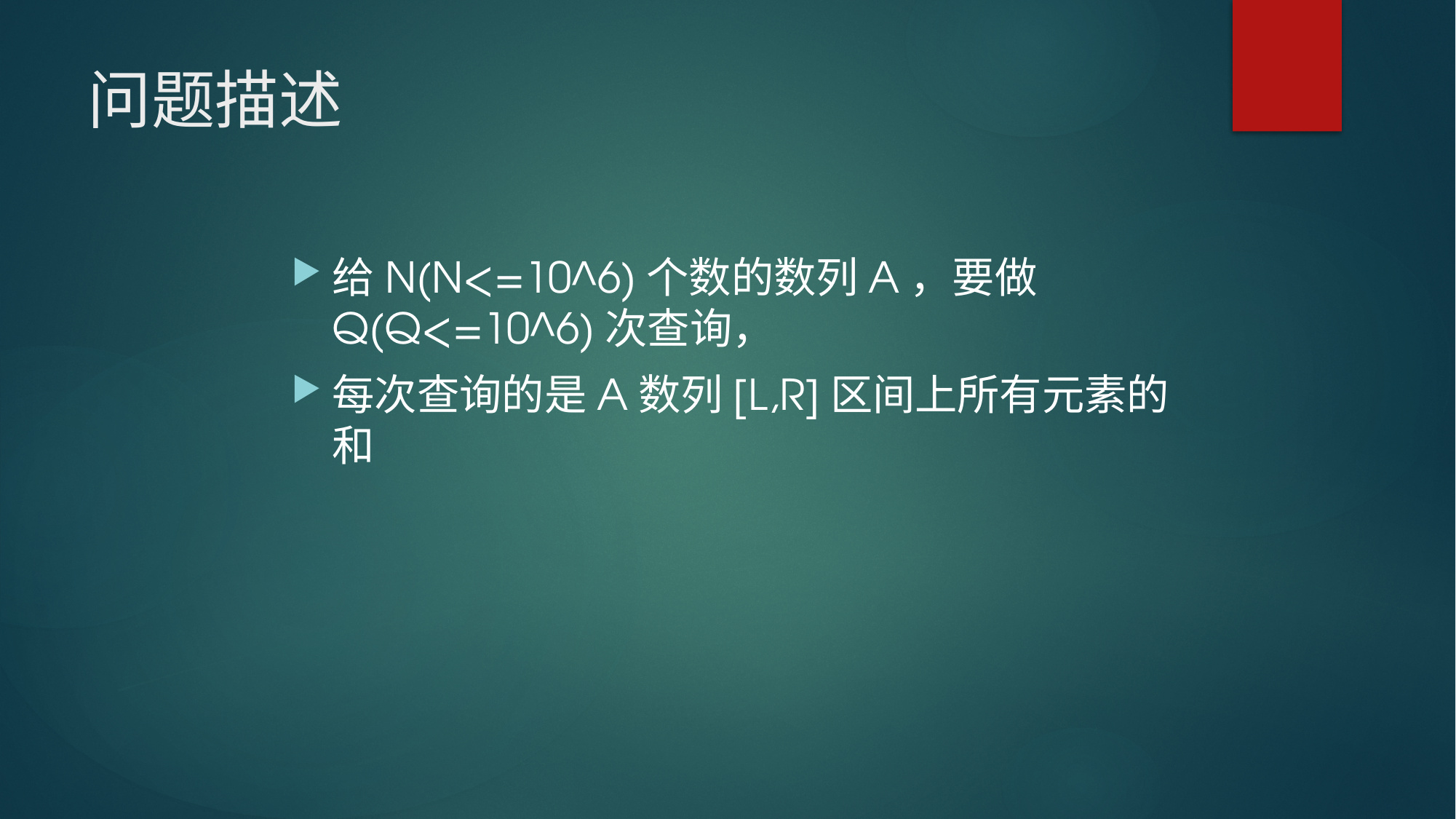

# 问题描述
给N(N<=10^6)个数的数列A，要做Q(Q<=10^6)次查询，
每次查询的是A数列[L,R]区间上所有元素的和